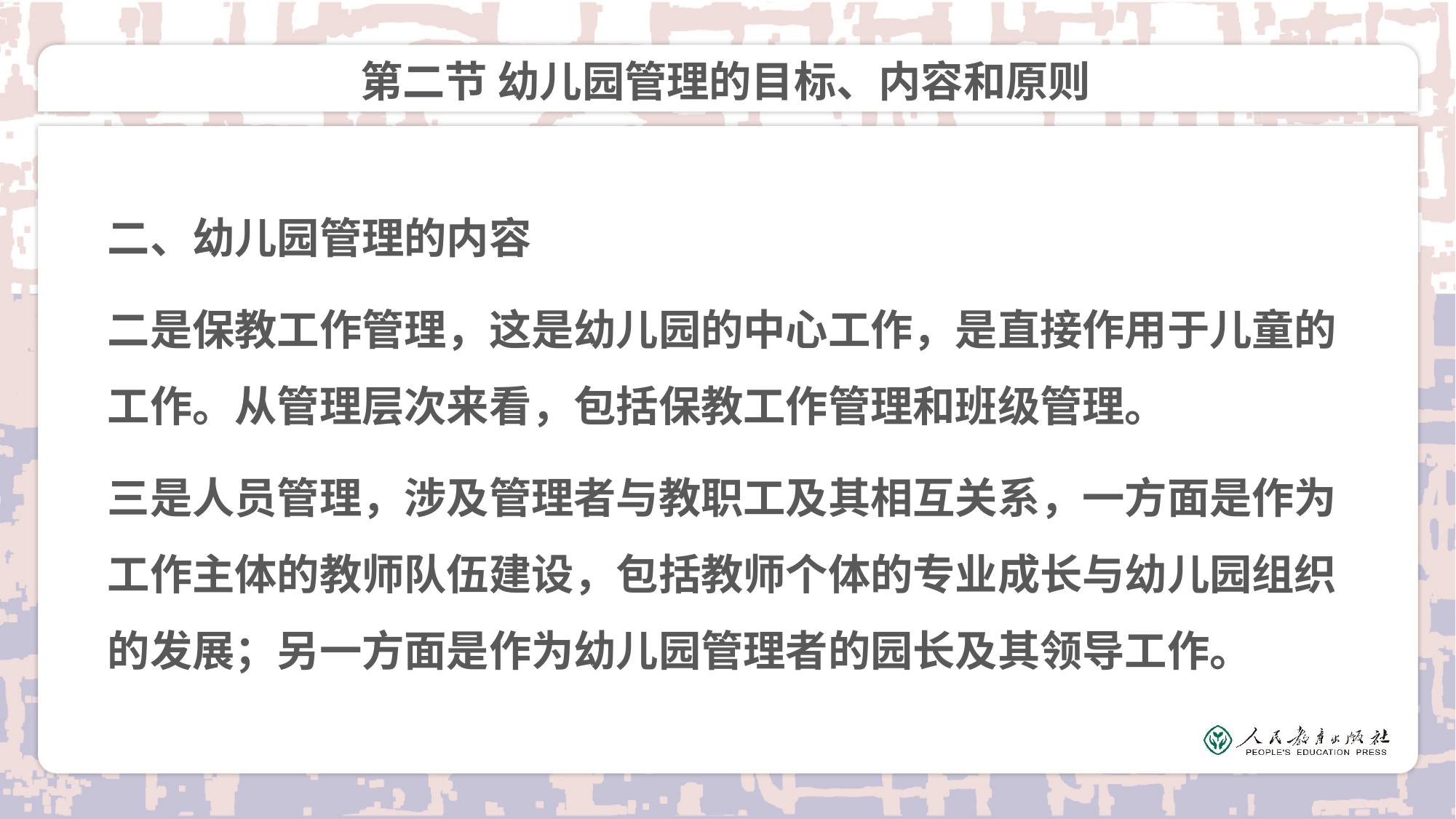

# 第二节 幼儿园管理的目标、内容和原则
二、幼儿园管理的内容
二是保教工作管理，这是幼儿园的中心工作，是直接作用于儿童的工作。从管理层次来看，包括保教工作管理和班级管理。
三是人员管理，涉及管理者与教职工及其相互关系，一方面是作为工作主体的教师队伍建设，包括教师个体的专业成长与幼儿园组织的发展；另一方面是作为幼儿园管理者的园长及其领导工作。